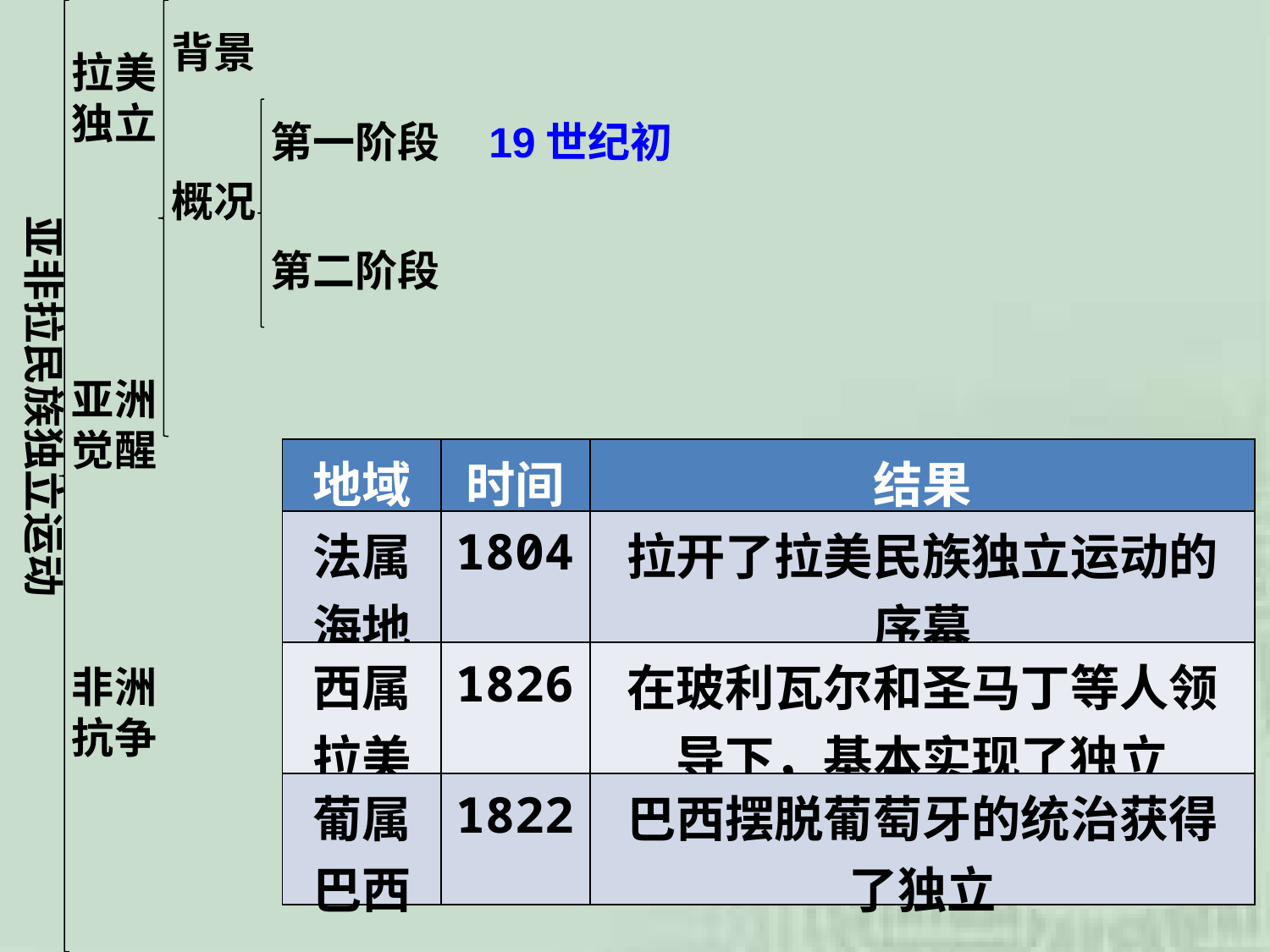

背景
拉美独立

第一阶段
19世纪初
亚非拉民族独立运动
概况
第二阶段
亚洲觉醒
| 地域 | 时间 | 结果 |
| --- | --- | --- |
| 法属 海地 | 1804 | 拉开了拉美民族独立运动的序幕 |
| 西属 拉美 | 1826 | 在玻利瓦尔和圣马丁等人领导下，基本实现了独立 |
| 葡属 巴西 | 1822 | 巴西摆脱葡萄牙的统治获得了独立 |
非洲抗争